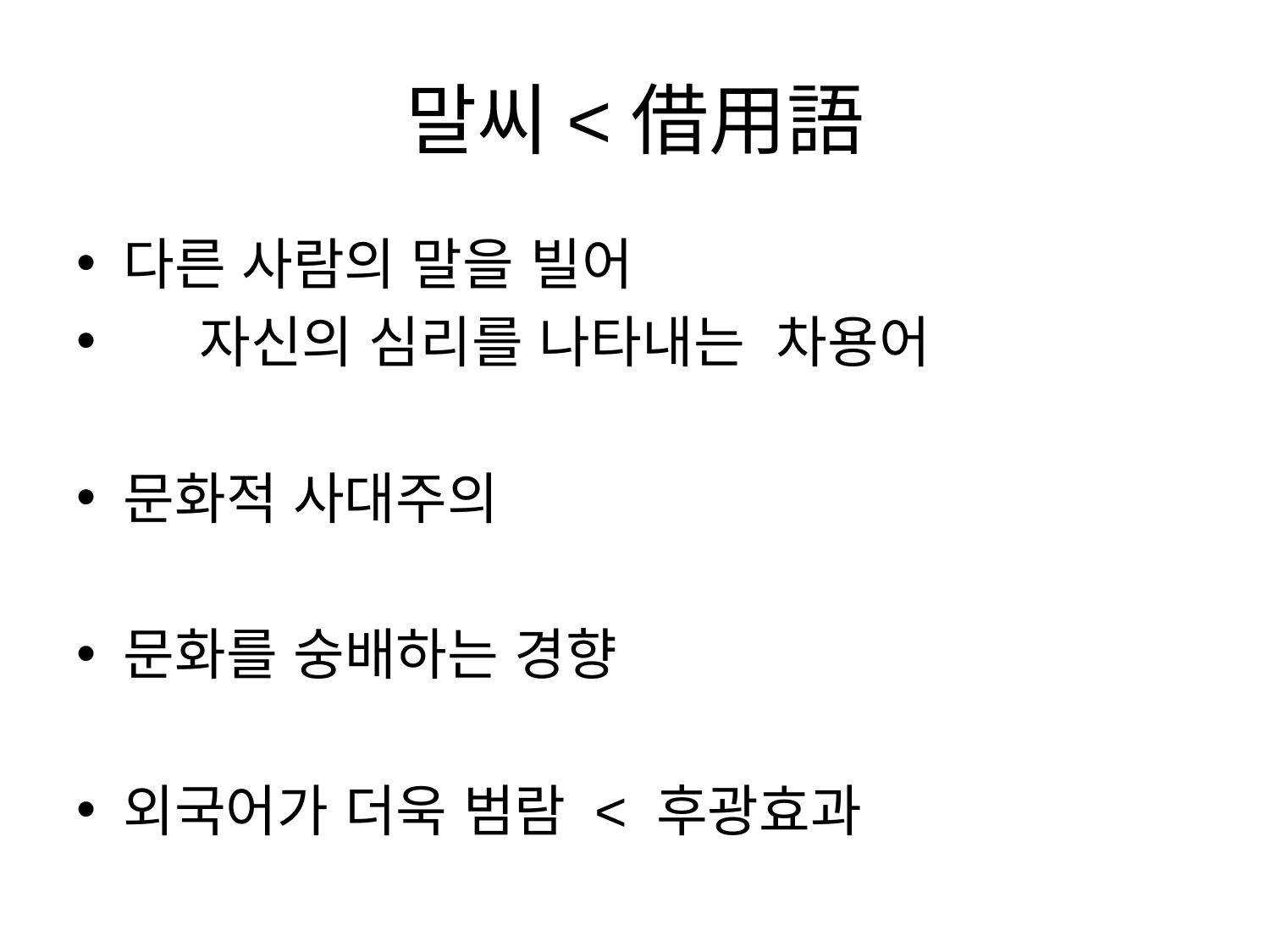

# 말씨<借用語
다른 사람의 말을 빌어
    자신의 심리를 나타내는  차용어

문화적 사대주의

문화를 숭배하는 경향

외국어가 더욱 범람 < 후광효과